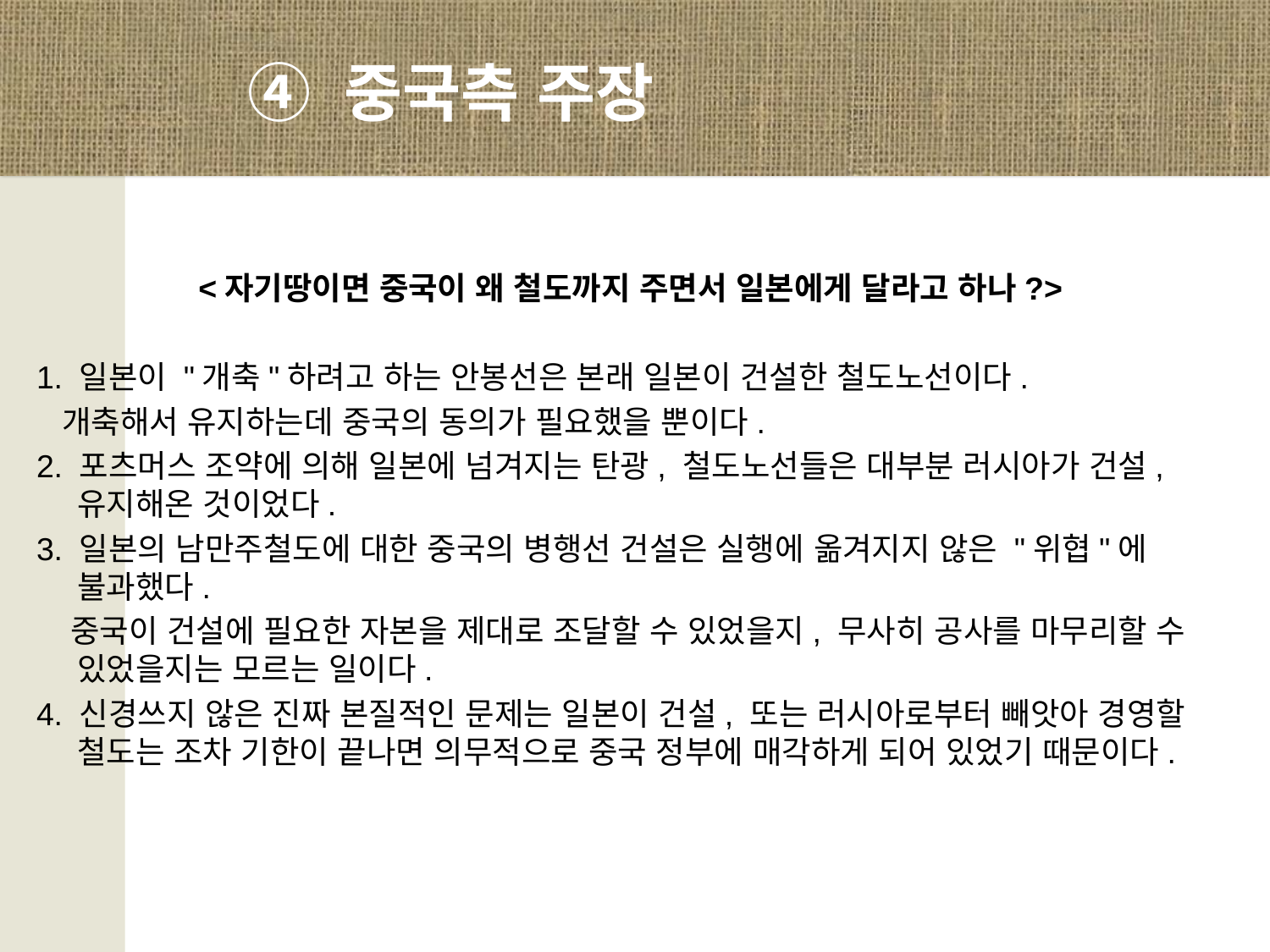

④ 중국측 주장
<자기땅이면 중국이 왜 철도까지 주면서 일본에게 달라고 하나?>

 1. 일본이 "개축"하려고 하는 안봉선은 본래 일본이 건설한 철도노선이다.
   개축해서 유지하는데 중국의 동의가 필요했을 뿐이다.
 2. 포츠머스 조약에 의해 일본에 넘겨지는 탄광, 철도노선들은 대부분 러시아가 건설, 유지해온 것이었다.
 3. 일본의 남만주철도에 대한 중국의 병행선 건설은 실행에 옮겨지지 않은 "위협"에 불과했다.
    중국이 건설에 필요한 자본을 제대로 조달할 수 있었을지, 무사히 공사를 마무리할 수 있었을지는 모르는 일이다.
 4. 신경쓰지 않은 진짜 본질적인 문제는 일본이 건설, 또는 러시아로부터 빼앗아 경영할 철도는 조차 기한이 끝나면 의무적으로 중국 정부에 매각하게 되어 있었기 때문이다.